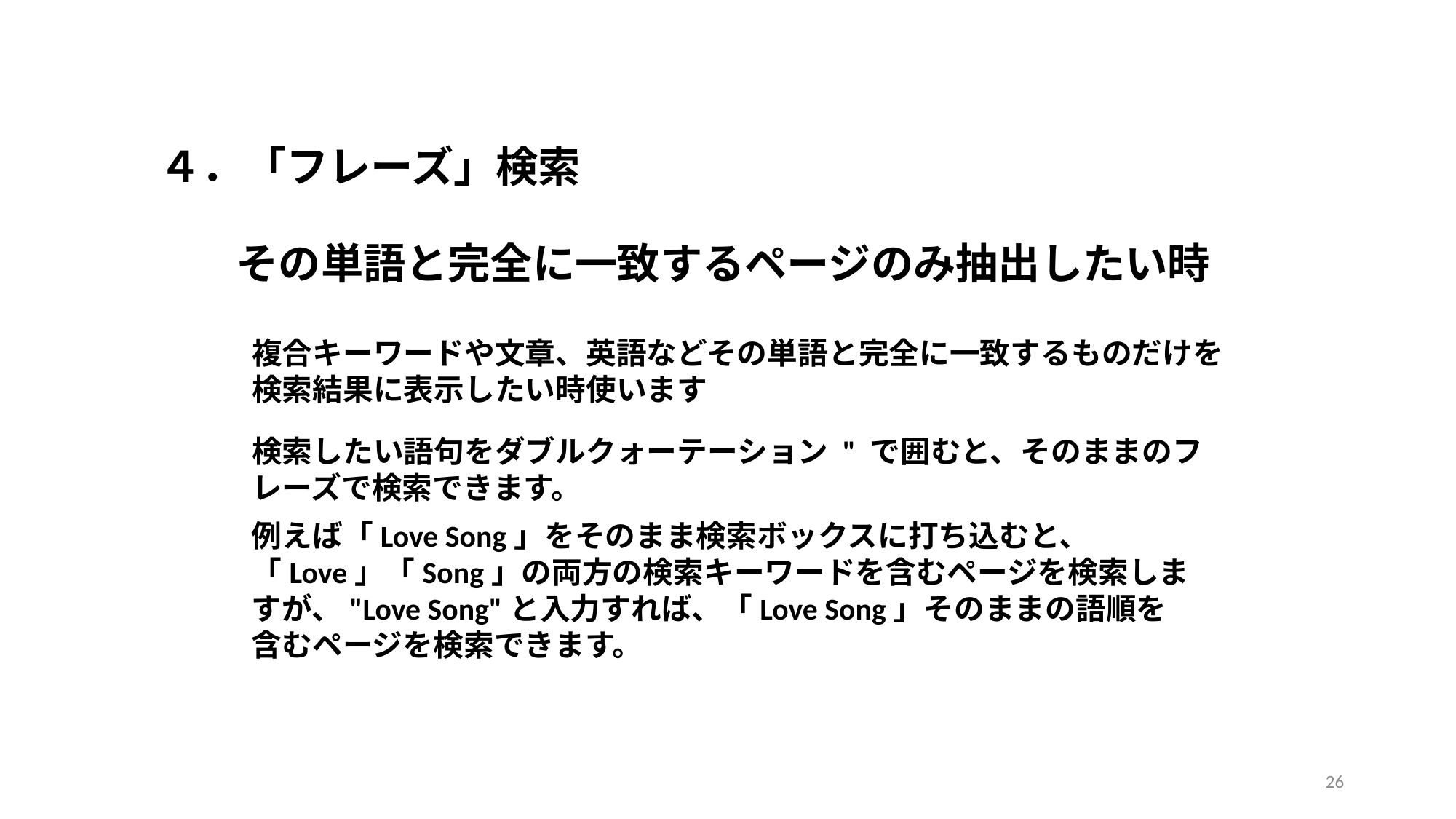

４．「フレーズ」検索
その単語と完全に一致するページのみ抽出したい時
複合キーワードや文章、英語などその単語と完全に一致するものだけを検索結果に表示したい時使います
検索したい語句をダブルクォーテーション " で囲むと、そのままのフレーズで検索できます。
例えば「Love Song」をそのまま検索ボックスに打ち込むと、「Love」「Song」の両方の検索キーワードを含むページを検索しますが、"Love Song"と入力すれば、「Love Song」そのままの語順を含むページを検索できます。
26